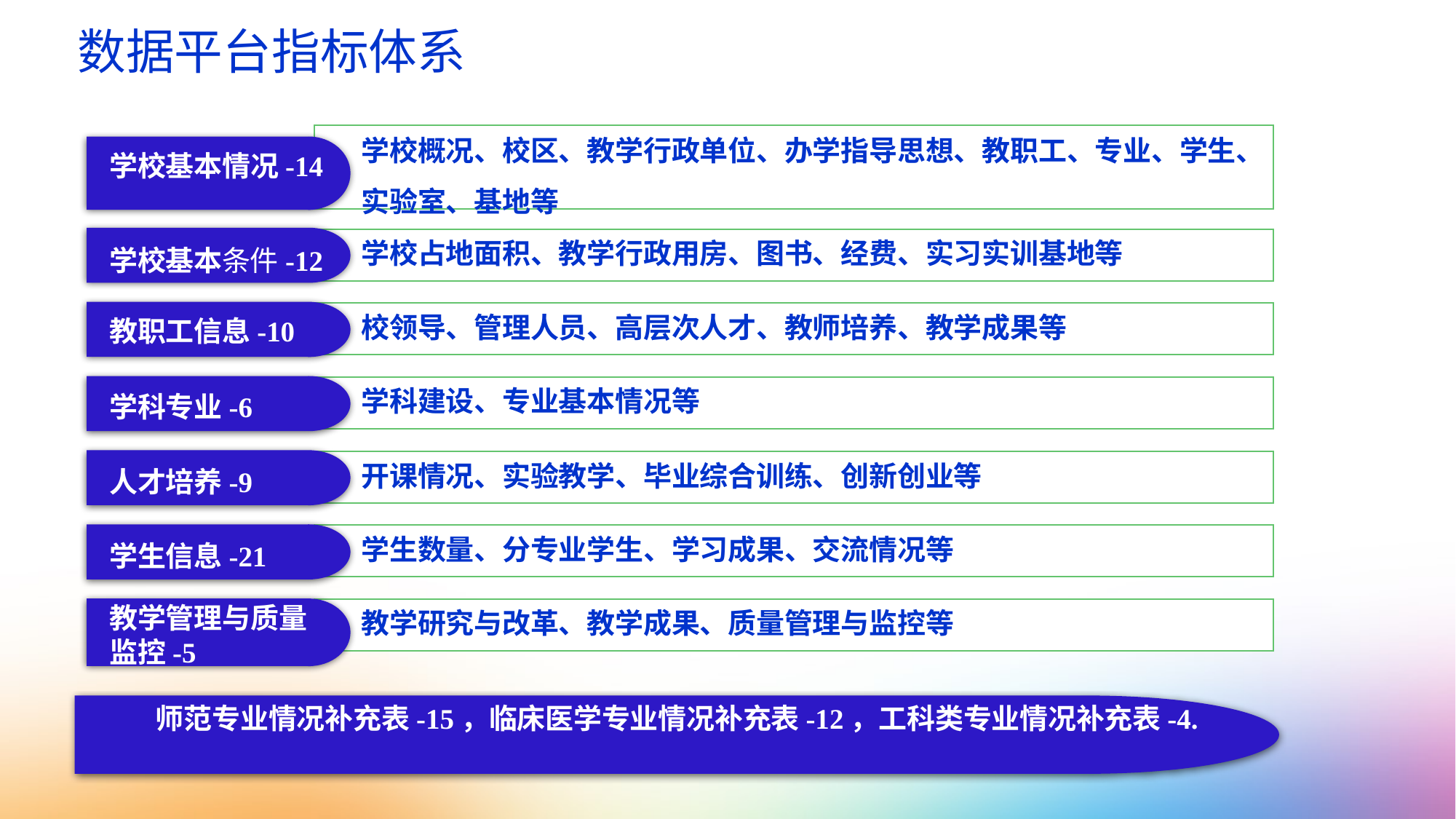

数据平台指标体系
学校概况、校区、教学行政单位、办学指导思想、教职工、专业、学生、实验室、基地等

学校基本情况-14

学校占地面积、教学行政用房、图书、经费、实习实训基地等
学校基本条件-12

校领导、管理人员、高层次人才、教师培养、教学成果等
教职工信息-10

学科建设、专业基本情况等
学科专业-6

开课情况、实验教学、毕业综合训练、创新创业等
人才培养-9

学生数量、分专业学生、学习成果、交流情况等
学生信息-21
教学管理与质量监控-5

教学研究与改革、教学成果、质量管理与监控等
师范专业情况补充表-15，临床医学专业情况补充表-12，工科类专业情况补充表-4.